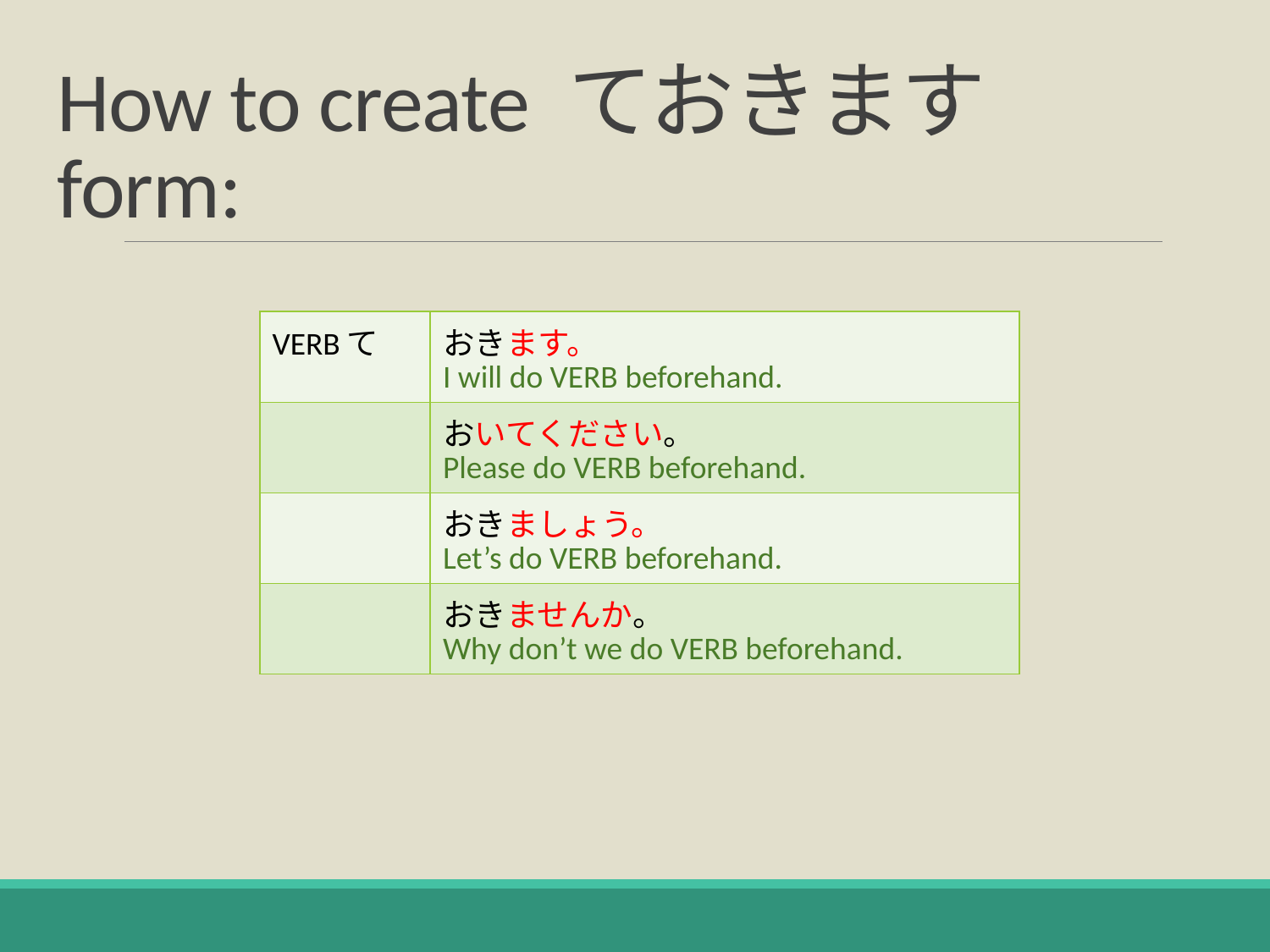

# How to create ておきます form:
| VERBて | おきます。 I will do VERB beforehand. |
| --- | --- |
|  | おいてください。 Please do VERB beforehand. |
|  | おきましょう。 Let’s do VERB beforehand. |
|  | おきませんか。 Why don’t we do VERB beforehand. |